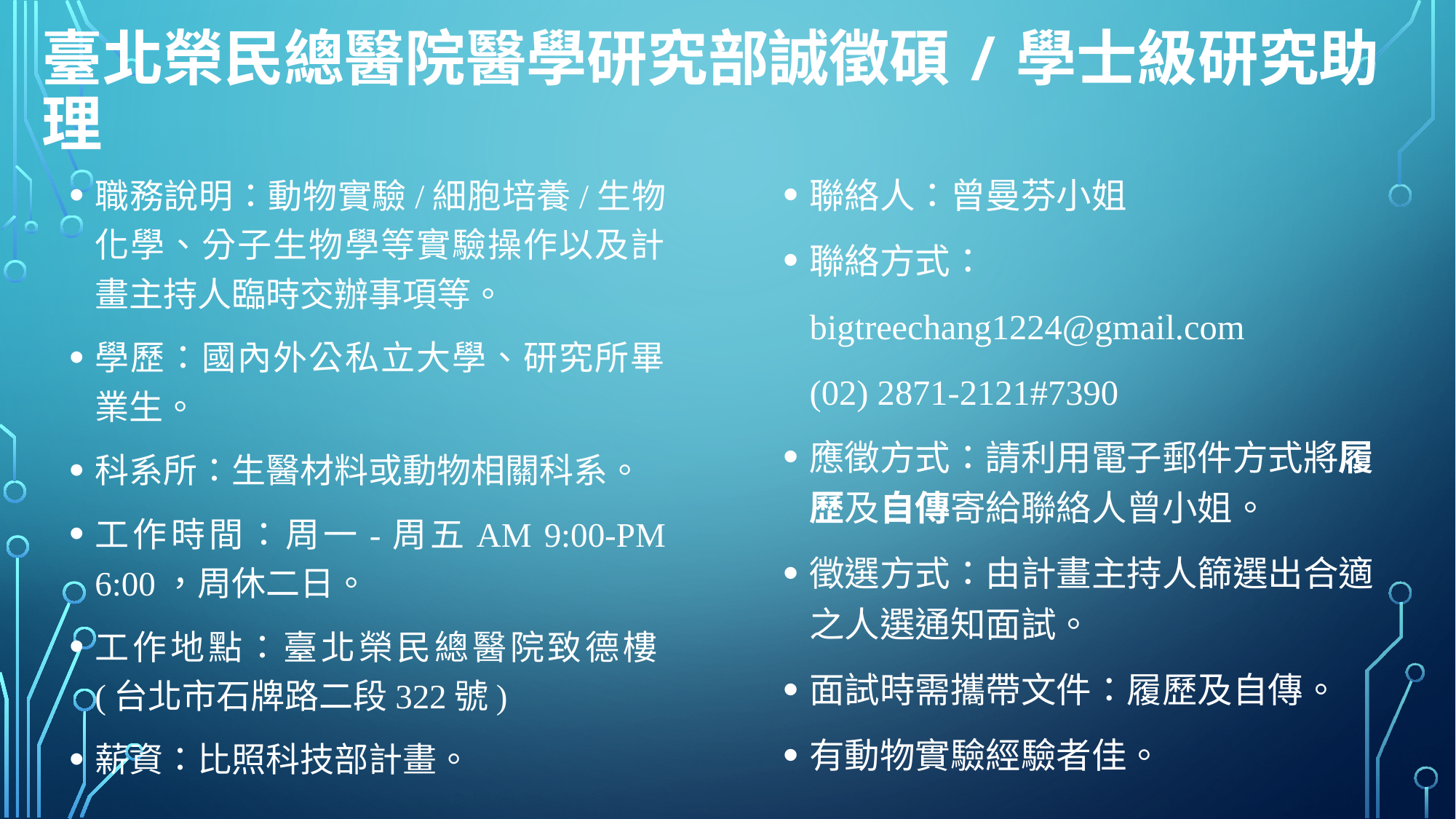

# 臺北榮民總醫院醫學研究部誠徵碩/學士級研究助理
聯絡人：曾曼芬小姐
聯絡方式：
   bigtreechang1224@gmail.com
   (02) 2871-2121#7390
應徵方式：請利用電子郵件方式將履歷及自傳寄給聯絡人曾小姐。
徵選方式：由計畫主持人篩選出合適之人選通知面試。
面試時需攜帶文件：履歷及自傳。
有動物實驗經驗者佳。
職務說明：動物實驗/細胞培養/生物化學、分子生物學等實驗操作以及計畫主持人臨時交辦事項等。
學歷：國內外公私立大學、研究所畢業生。
科系所：生醫材料或動物相關科系。
工作時間：周一-周五AM 9:00-PM 6:00，周休二日。
工作地點：臺北榮民總醫院致德樓(台北市石牌路二段322號)
薪資：比照科技部計畫。